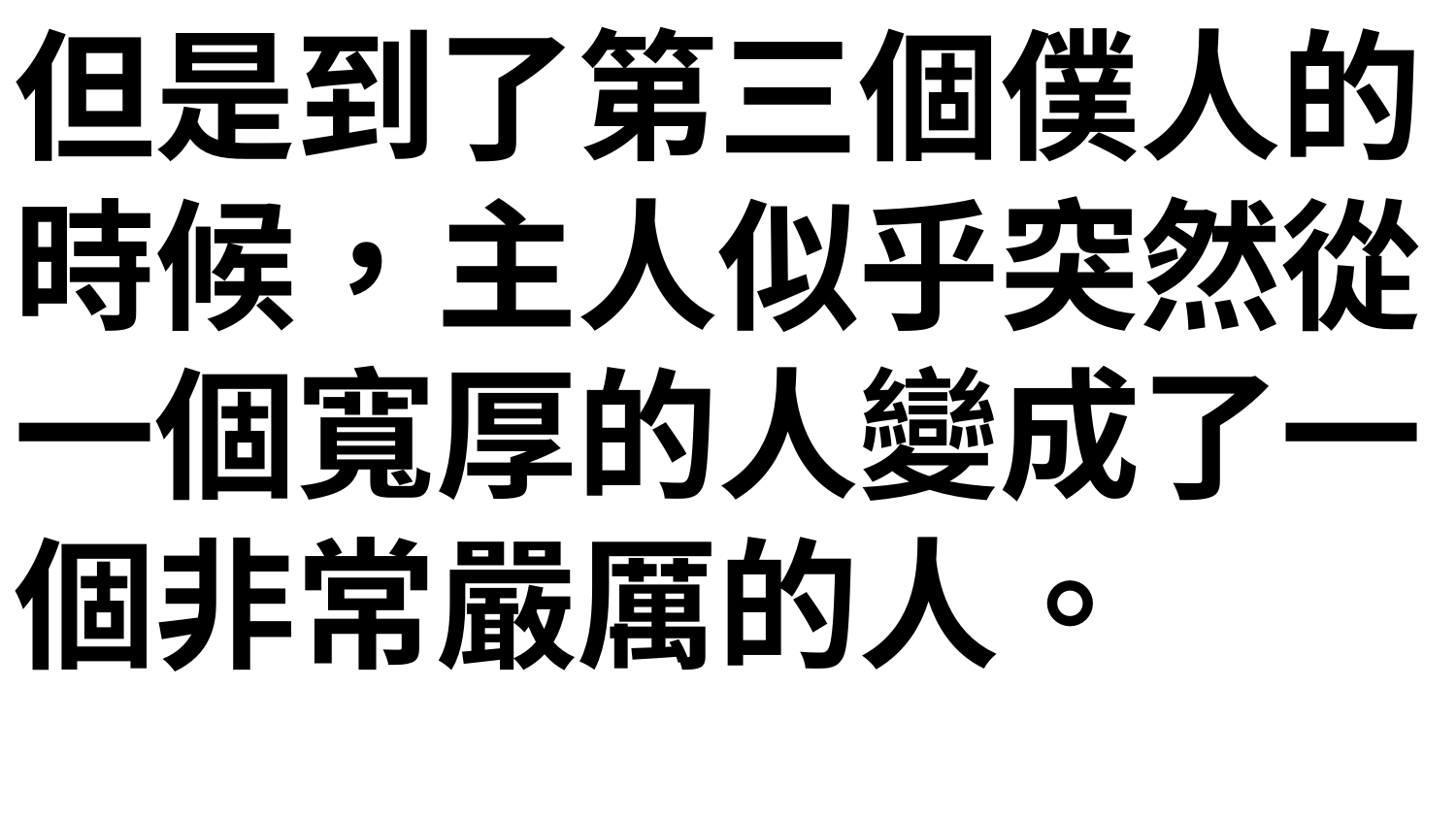

但是到了第三個僕人的時候，主人似乎突然從一個寬厚的人變成了一個非常嚴厲的人。